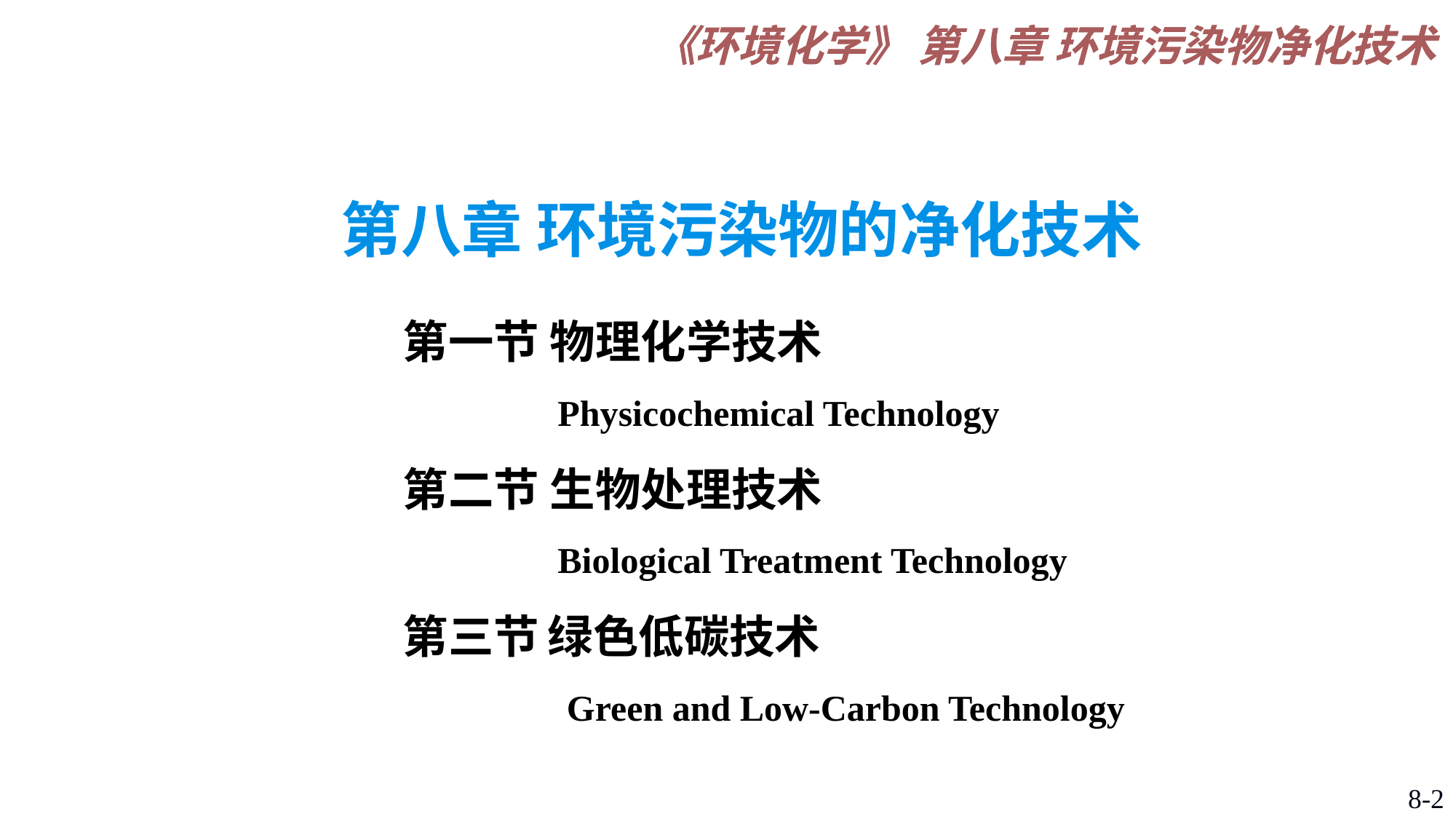

第八章 环境污染物的净化技术

第一节 物理化学技术
                 Physicochemical Technology
第二节 生物处理技术
                 Biological Treatment Technology
第三节 绿色低碳技术
Green and Low-Carbon Technology

8-2